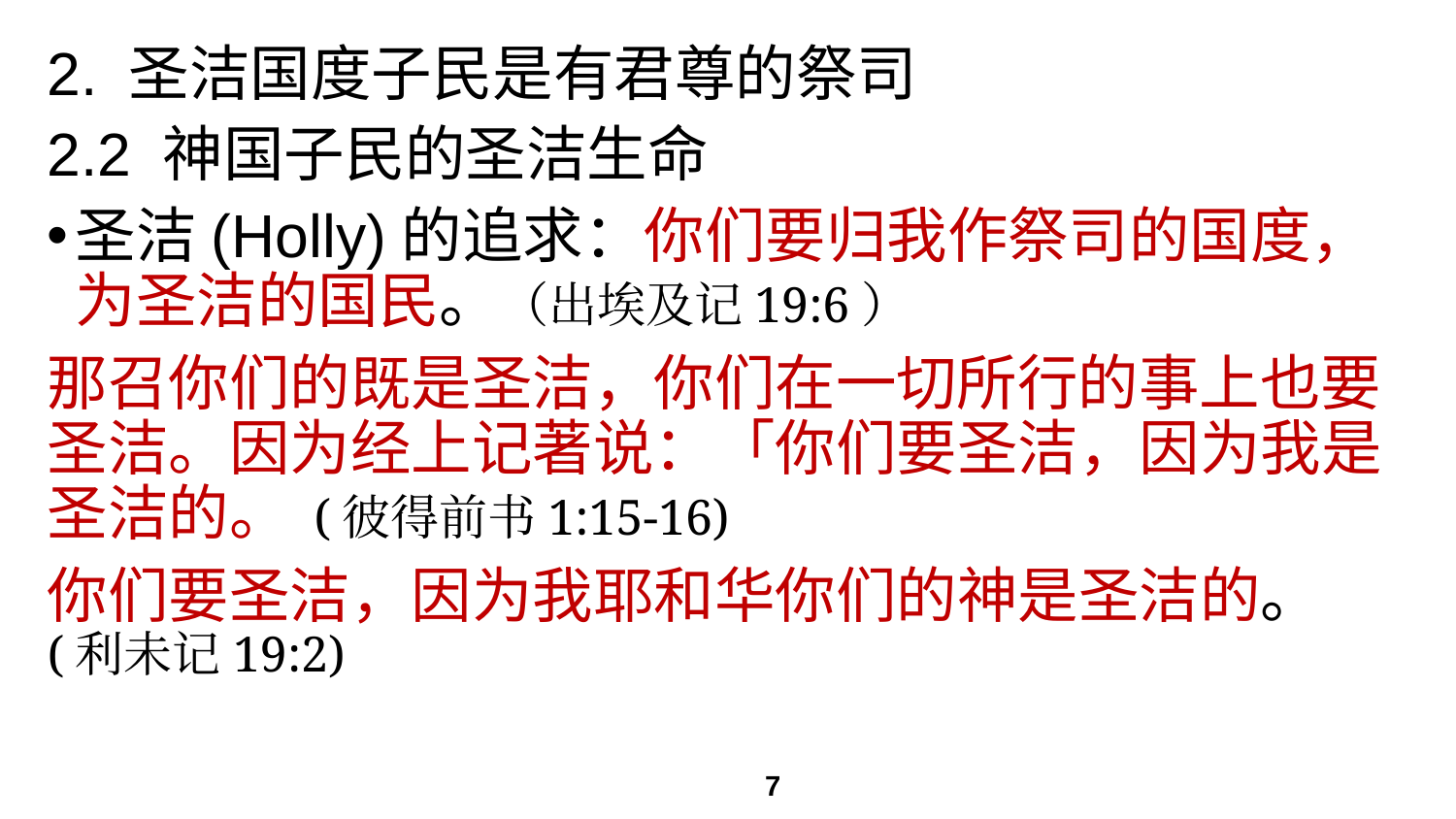

# 2. 圣洁国度子民是有君尊的祭司
2.2 神国子民的圣洁生命
圣洁(Holly)的追求：你们要归我作祭司的国度，为圣洁的国民。（出埃及记19:6）
那召你们的既是圣洁，你们在一切所行的事上也要圣洁。因为经上记著说：「你们要圣洁，因为我是圣洁的。 (彼得前书1:15-16)
你们要圣洁，因为我耶和华你们的神是圣洁的。(利未记19:2)
7